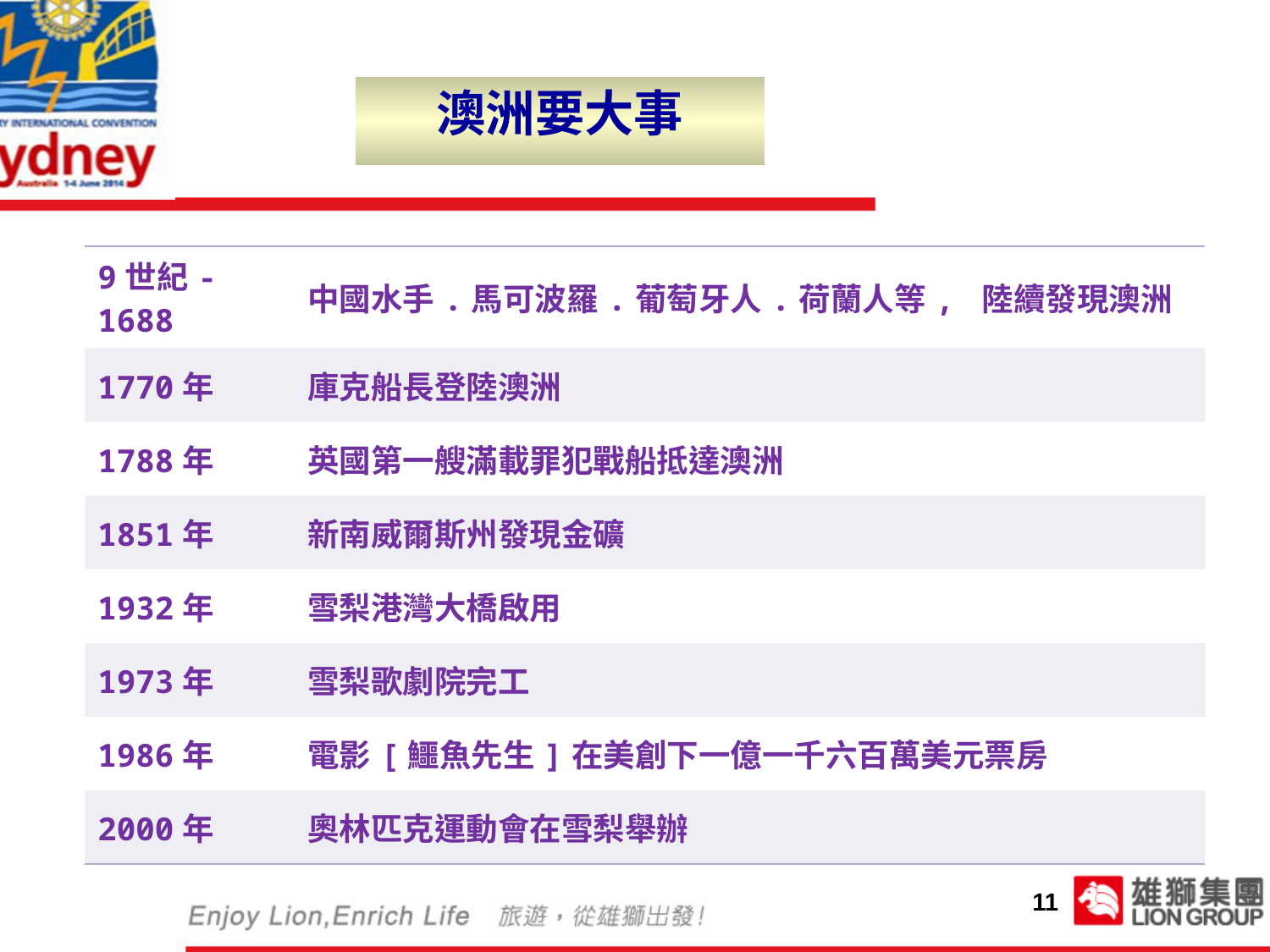

澳洲要大事
| 9世紀-1688 | 中國水手.馬可波羅.葡萄牙人.荷蘭人等, 陸續發現澳洲 |
| --- | --- |
| 1770年 | 庫克船長登陸澳洲 |
| 1788年 | 英國第一艘滿載罪犯戰船抵達澳洲 |
| 1851年 | 新南威爾斯州發現金礦 |
| 1932年 | 雪梨港灣大橋啟用 |
| 1973年 | 雪梨歌劇院完工 |
| 1986年 | 電影[鱷魚先生]在美創下一億一千六百萬美元票房 |
| 2000年 | 奧林匹克運動會在雪梨舉辦 |
11